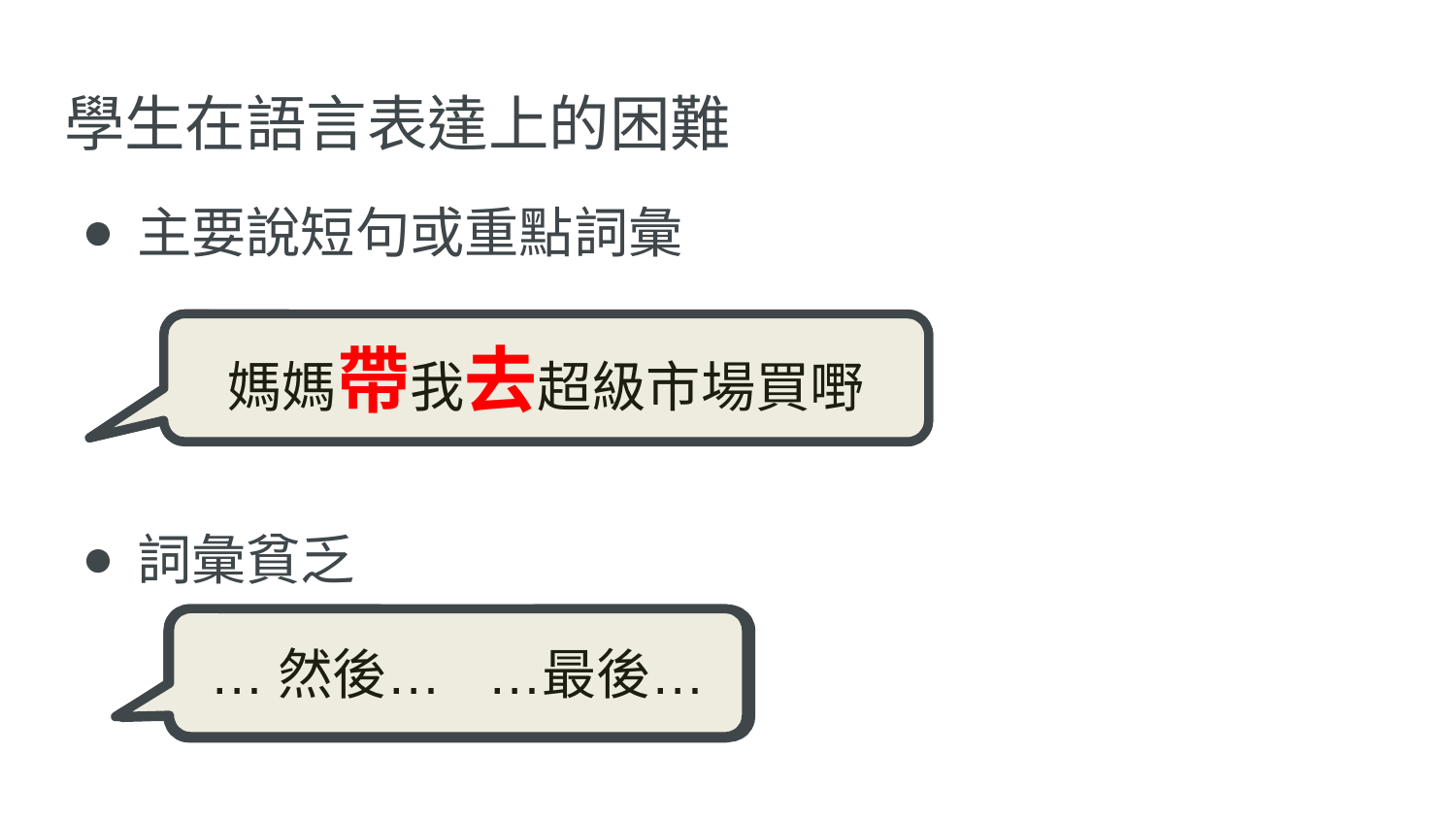

# 學生在語言表達上的困難
主要說短句或重點詞彙

詞彙貧乏

媽媽帶我去超級市場買嘢
媽媽    我     買嘢     超級市場
興奮
…然後…   …最後…
失望
唔開心
開心
…跟住…